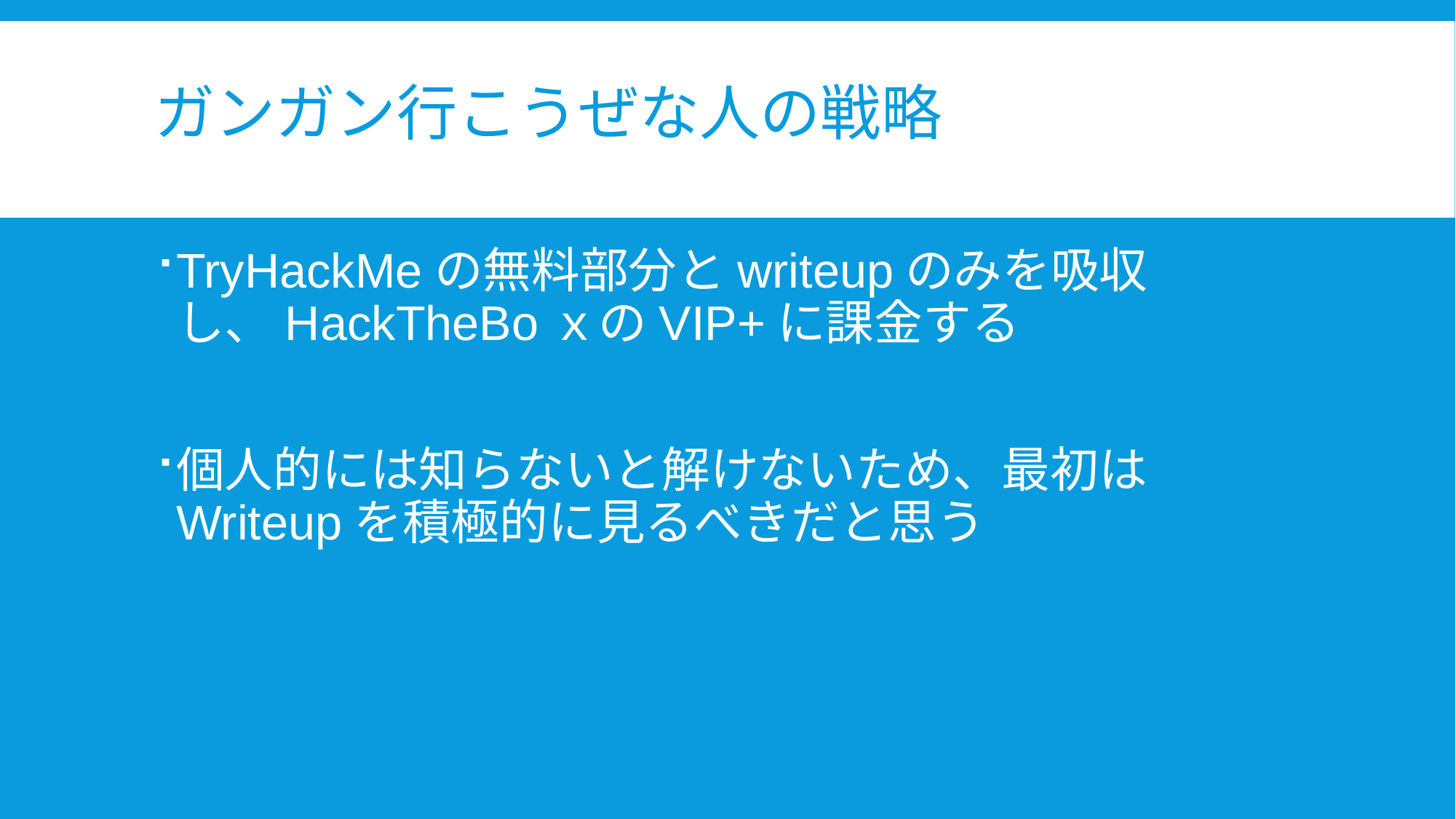

# ガンガン行こうぜな人の戦略
TryHackMeの無料部分とwriteupのみを吸収し、HackTheBoｘのVIP+に課金する

個人的には知らないと解けないため、最初はWriteupを積極的に見るべきだと思う